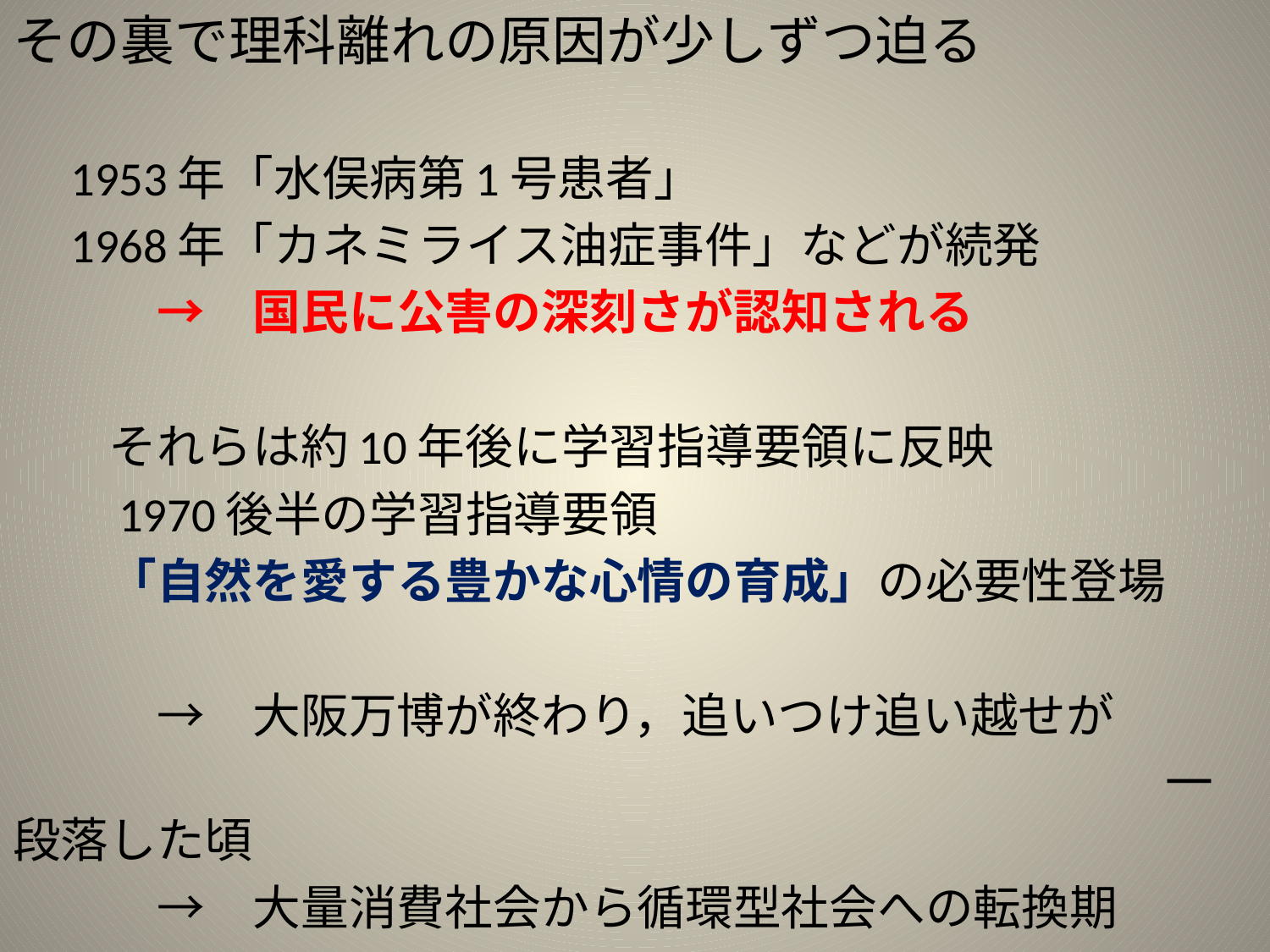

その裏で理科離れの原因が少しずつ迫る

　1953年「水俣病第1号患者」
　1968年「カネミライス油症事件」などが続発
　　　→　国民に公害の深刻さが認知される

　　それらは約10年後に学習指導要領に反映
　　1970後半の学習指導要領
　　「自然を愛する豊かな心情の育成」の必要性登場

　　　→　大阪万博が終わり，追いつけ追い越せが
　　　　　　　　　　　　　　　　　　　　　　　　一段落した頃
　　　→　大量消費社会から循環型社会への転換期